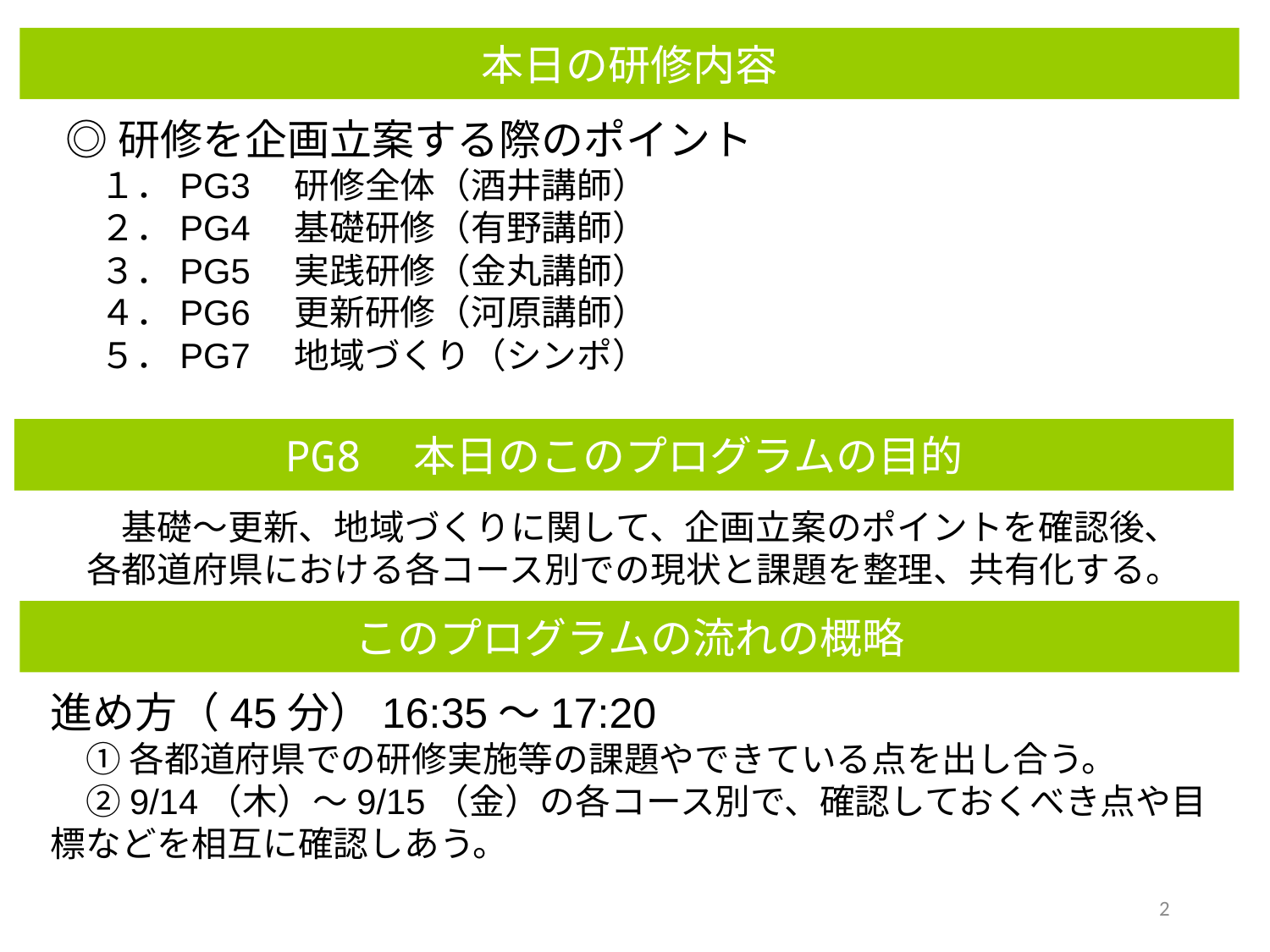

本日の研修内容
◎研修を企画立案する際のポイント
　１．PG3　研修全体（酒井講師）
　２．PG4　基礎研修（有野講師）
　３．PG5　実践研修（金丸講師）
　４．PG6　更新研修（河原講師）
　５．PG7　地域づくり（シンポ）

PG8　本日のこのプログラムの目的
　基礎～更新、地域づくりに関して、企画立案のポイントを確認後、
各都道府県における各コース別での現状と課題を整理、共有化する。
このプログラムの流れの概略
進め方（45分）16:35～17:20
　① 各都道府県での研修実施等の課題やできている点を出し合う。
　②9/14（木）～9/15（金）の各コース別で、確認しておくべき点や目標などを相互に確認しあう。
2